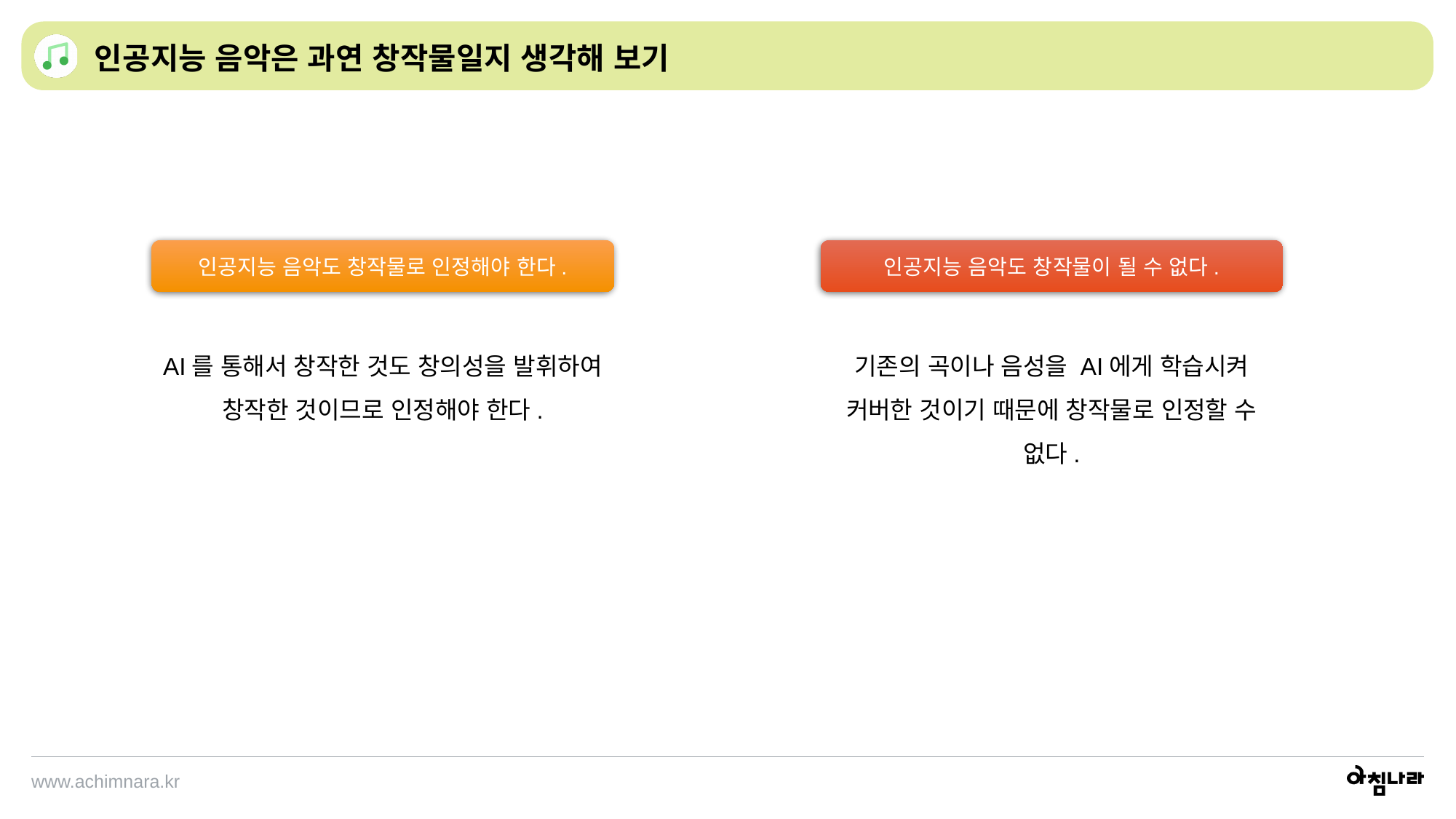

인공지능 음악은 과연 창작물일지 생각해 보기
인공지능 음악도 창작물로 인정해야 한다.
인공지능 음악도 창작물이 될 수 없다.
AI를 통해서 창작한 것도 창의성을 발휘하여 창작한 것이므로 인정해야 한다.
기존의 곡이나 음성을 AI에게 학습시켜 커버한 것이기 때문에 창작물로 인정할 수 없다.